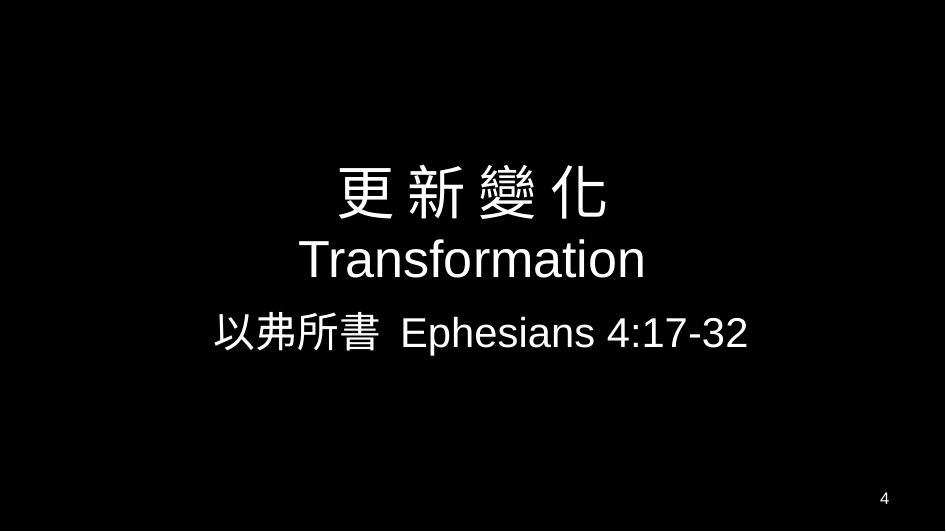

# 更 新 變 化 Transformation
 以弗所書 Ephesians 4:17-32
4